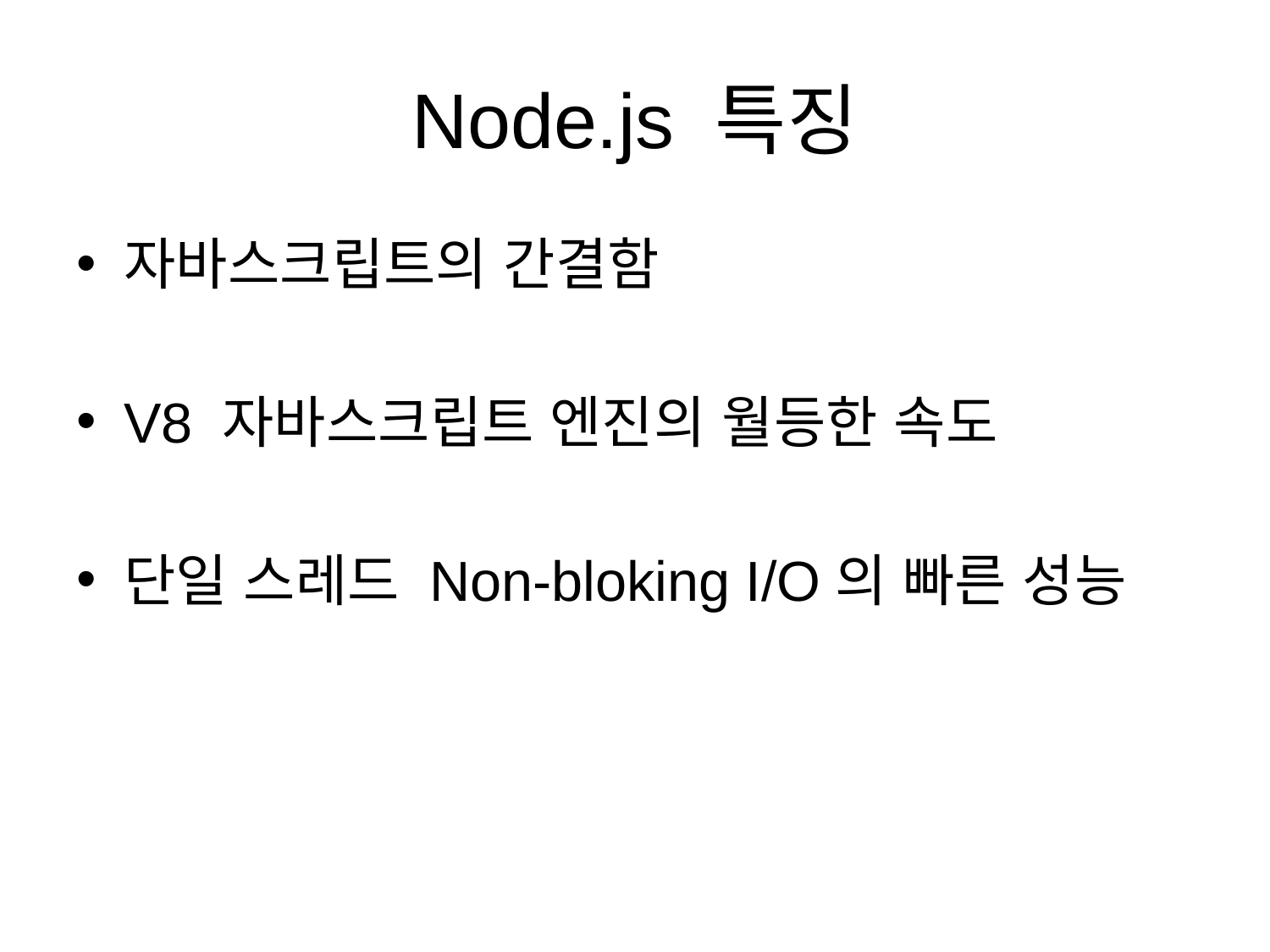

# Node.js 특징
자바스크립트의 간결함

V8 자바스크립트 엔진의 월등한 속도

단일 스레드 Non-bloking I/O의 빠른 성능